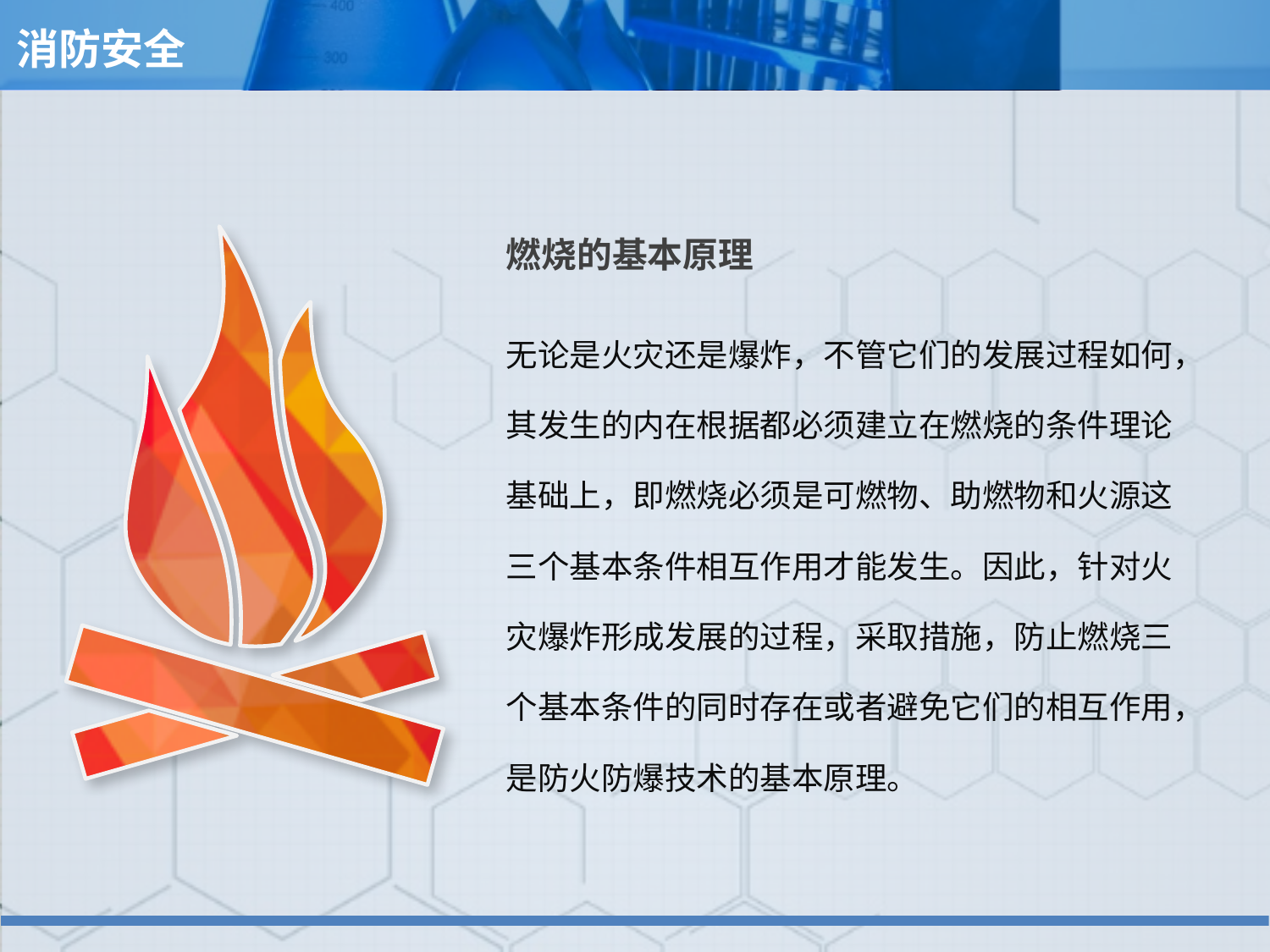

# 消防安全
燃烧的基本原理

无论是火灾还是爆炸，不管它们的发展过程如何，其发生的内在根据都必须建立在燃烧的条件理论基础上，即燃烧必须是可燃物、助燃物和火源这三个基本条件相互作用才能发生。因此，针对火灾爆炸形成发展的过程，采取措施，防止燃烧三个基本条件的同时存在或者避免它们的相互作用，是防火防爆技术的基本原理。